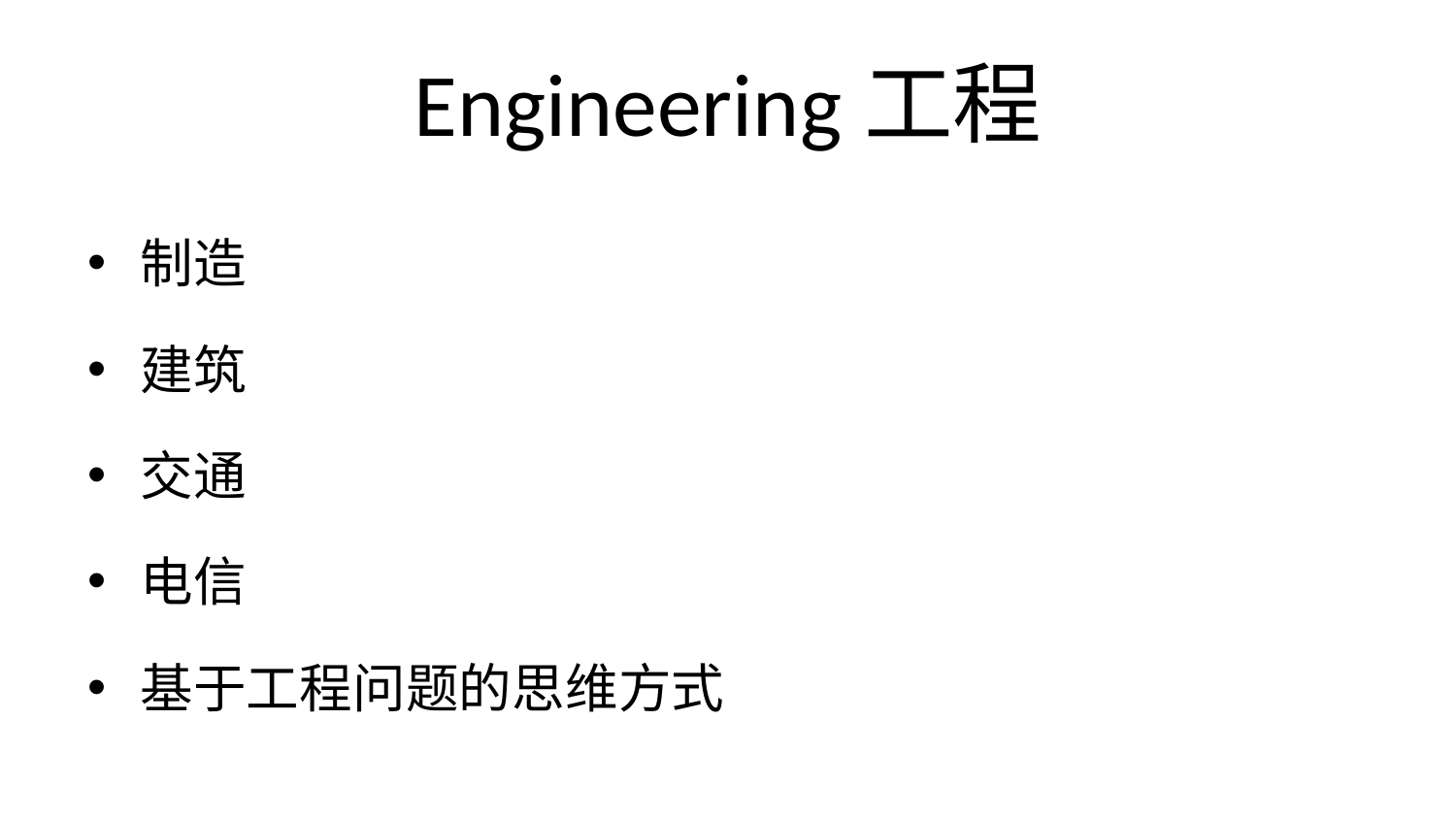

# Engineering工程
制造
建筑
交通
电信
基于工程问题的思维方式